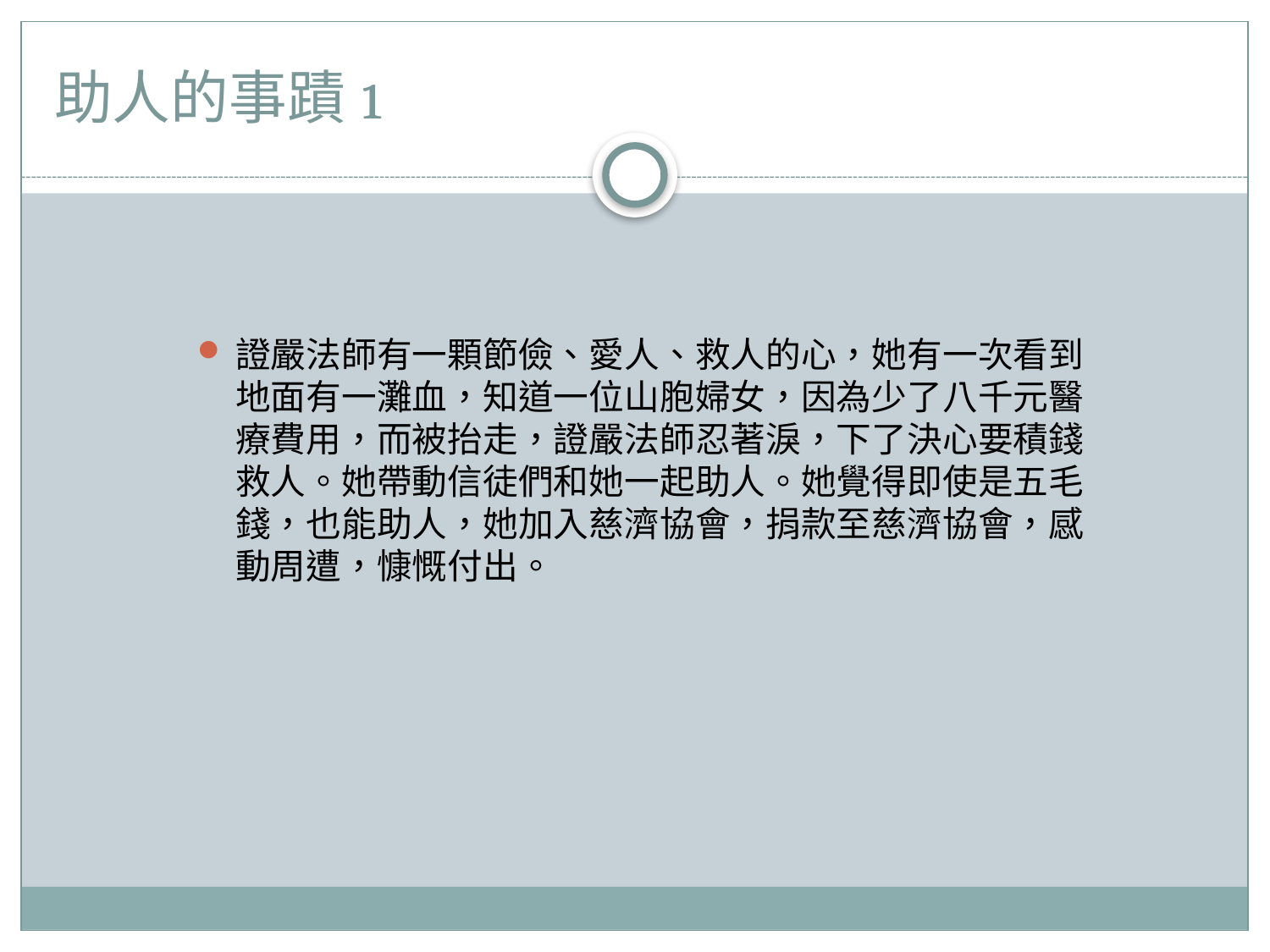

# 助人的事蹟1
證嚴法師有一顆節儉、愛人、救人的心，她有一次看到地面有一灘血，知道一位山胞婦女，因為少了八千元醫療費用，而被抬走，證嚴法師忍著淚，下了決心要積錢救人。她帶動信徒們和她一起助人。她覺得即使是五毛錢，也能助人，她加入慈濟協會，捐款至慈濟協會，感動周遭，慷慨付出。